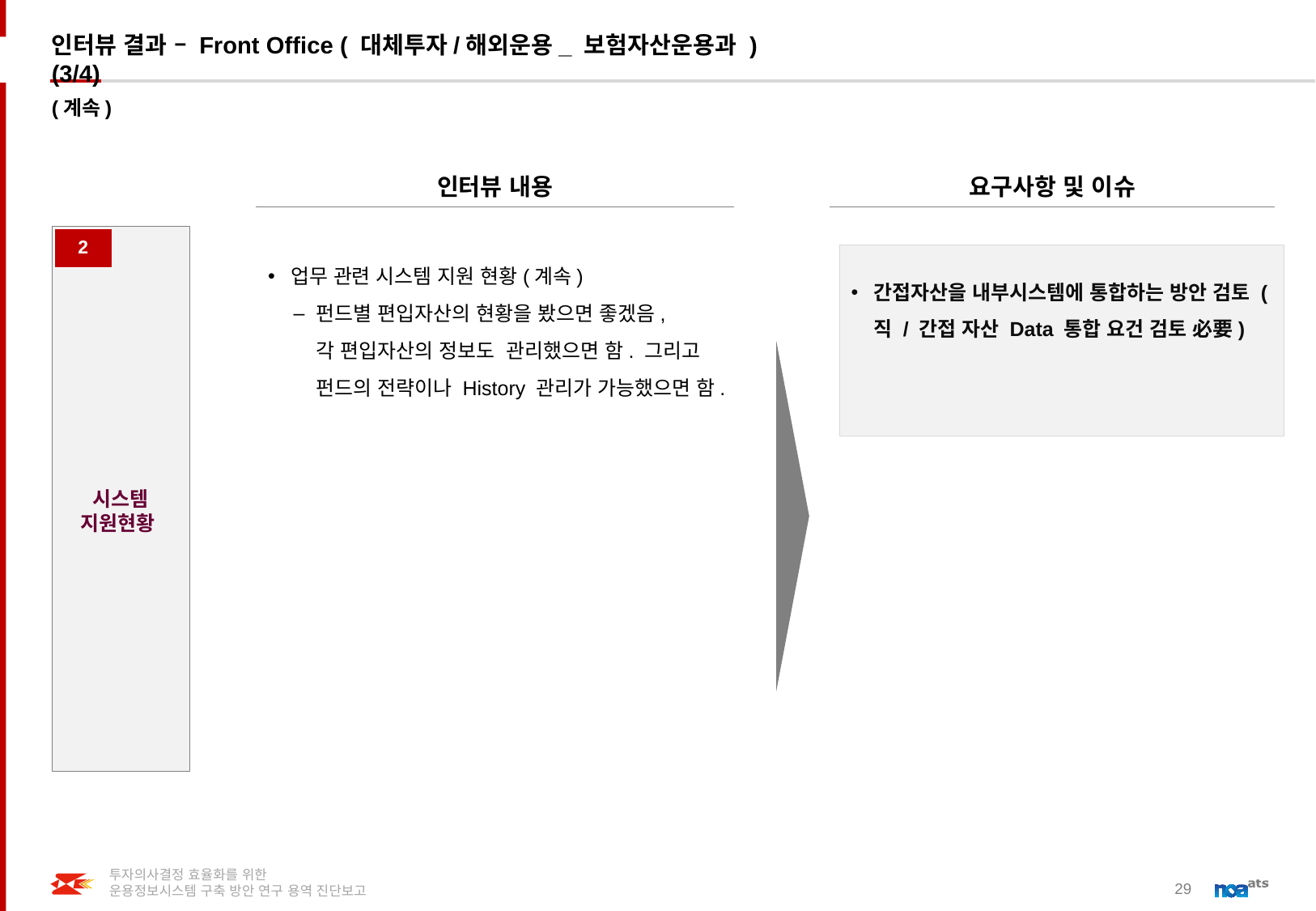

# 인터뷰 결과 – Front Office ( 대체투자/해외운용_ 보험자산운용과 )(3/4)
(계속)
인터뷰 내용
요구사항 및 이슈

시스템 지원현황
2
업무 관련 시스템 지원 현황(계속)
펀드별 편입자산의 현황을 봤으면 좋겠음,           각 편입자산의 정보도  관리했으면 함. 그리고      펀드의 전략이나 History 관리가 가능했으면 함.

간접자산을 내부시스템에 통합하는 방안 검토 ( 직 / 간접 자산 Data 통합 요건 검토 必要)